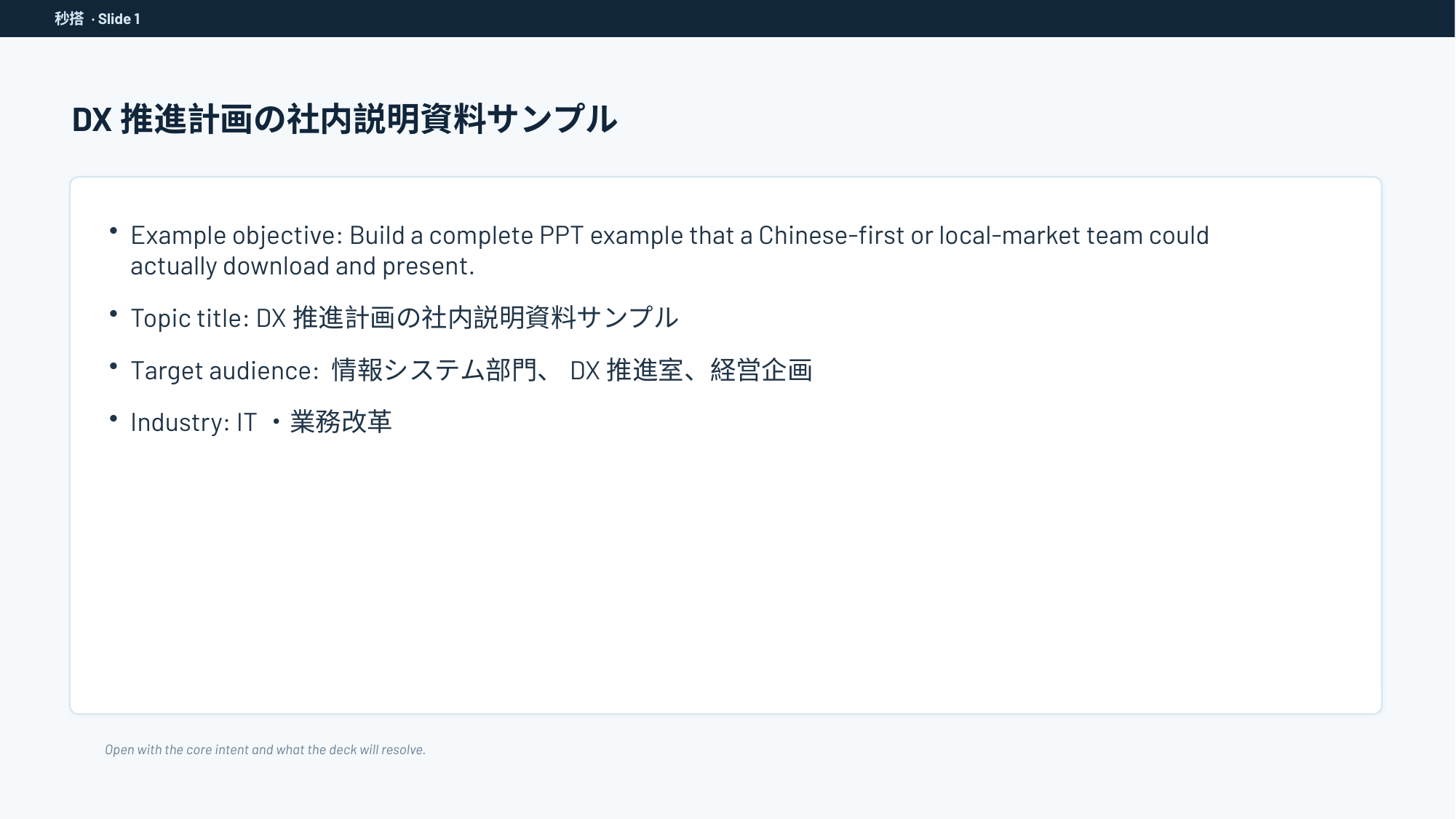

秒搭 · Slide 1
DX推進計画の社内説明資料サンプル

Example objective: Build a complete PPT example that a Chinese-first or local-market team could actually download and present.
Topic title: DX推進計画の社内説明資料サンプル
Target audience: 情報システム部門、DX推進室、経営企画
Industry: IT・業務改革
Open with the core intent and what the deck will resolve.